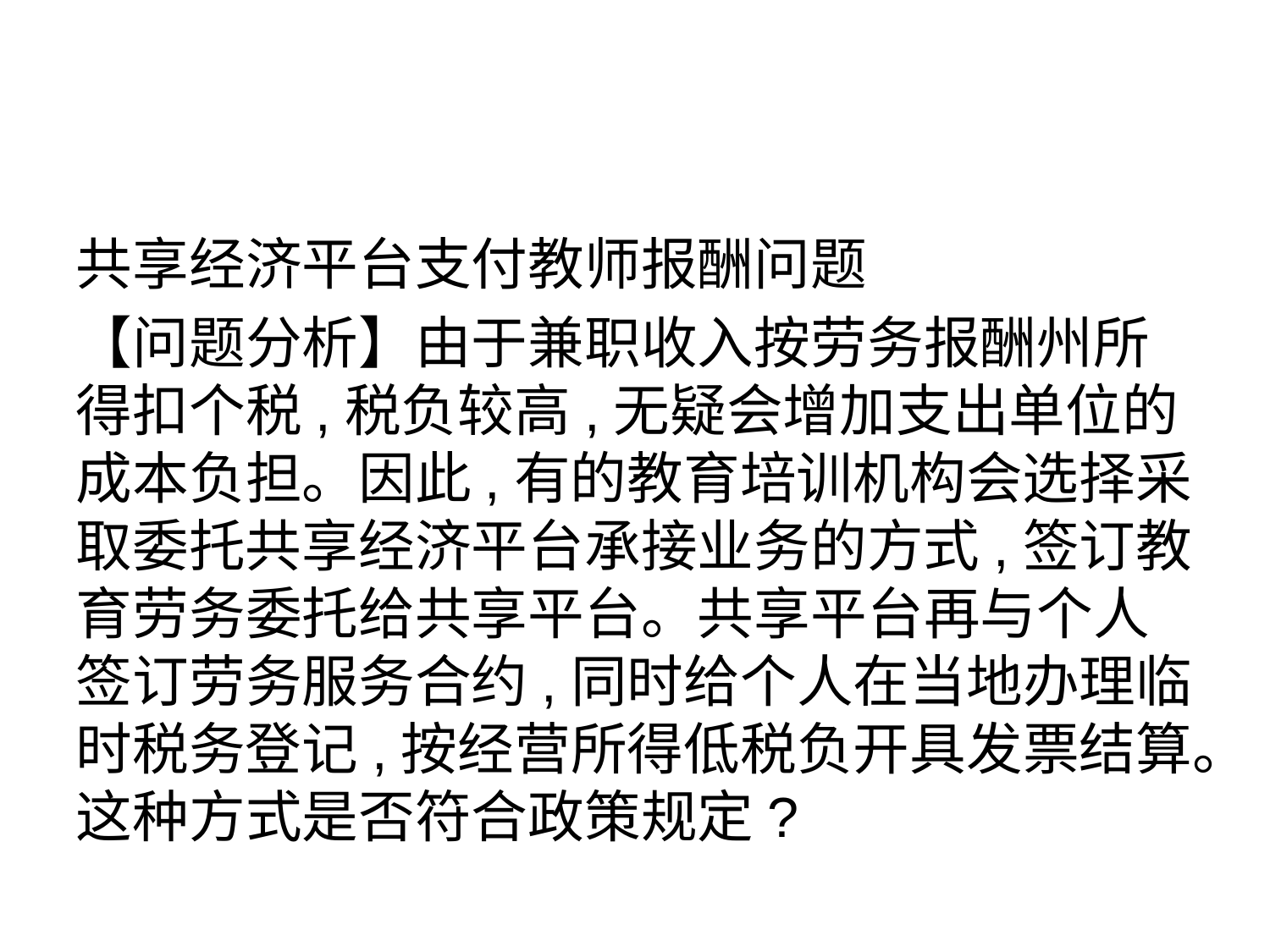

共享经济平台支付教师报酬问题
【问题分析】由于兼职收入按劳务报酬州所得扣个税,税负较高,无疑会增加支出单位的成本负担。因此,有的教育培训机构会选择采取委托共享经济平台承接业务的方式,签订教育劳务委托给共享平台。共享平台再与个人签订劳务服务合约,同时给个人在当地办理临时税务登记,按经营所得低税负开具发票结算。这种方式是否符合政策规定?